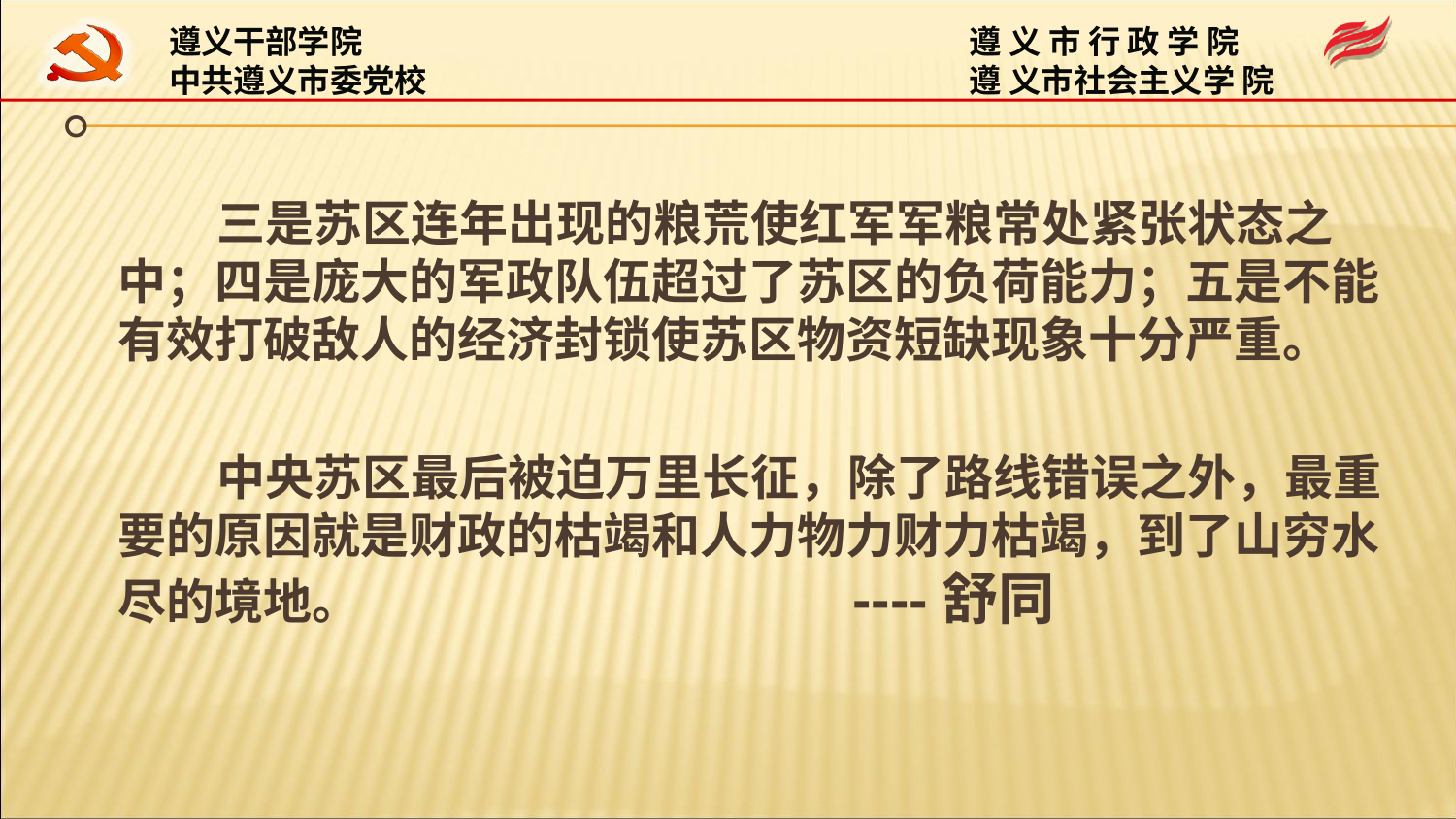

# 。
             三是苏区连年出现的粮荒使红军军粮常处紧张状态之中；四是庞大的军政队伍超过了苏区的负荷能力；五是不能有效打破敌人的经济封锁使苏区物资短缺现象十分严重。

             中央苏区最后被迫万里长征，除了路线错误之外，最重要的原因就是财政的枯竭和人力物力财力枯竭，到了山穷水尽的境地。                                            ----舒同